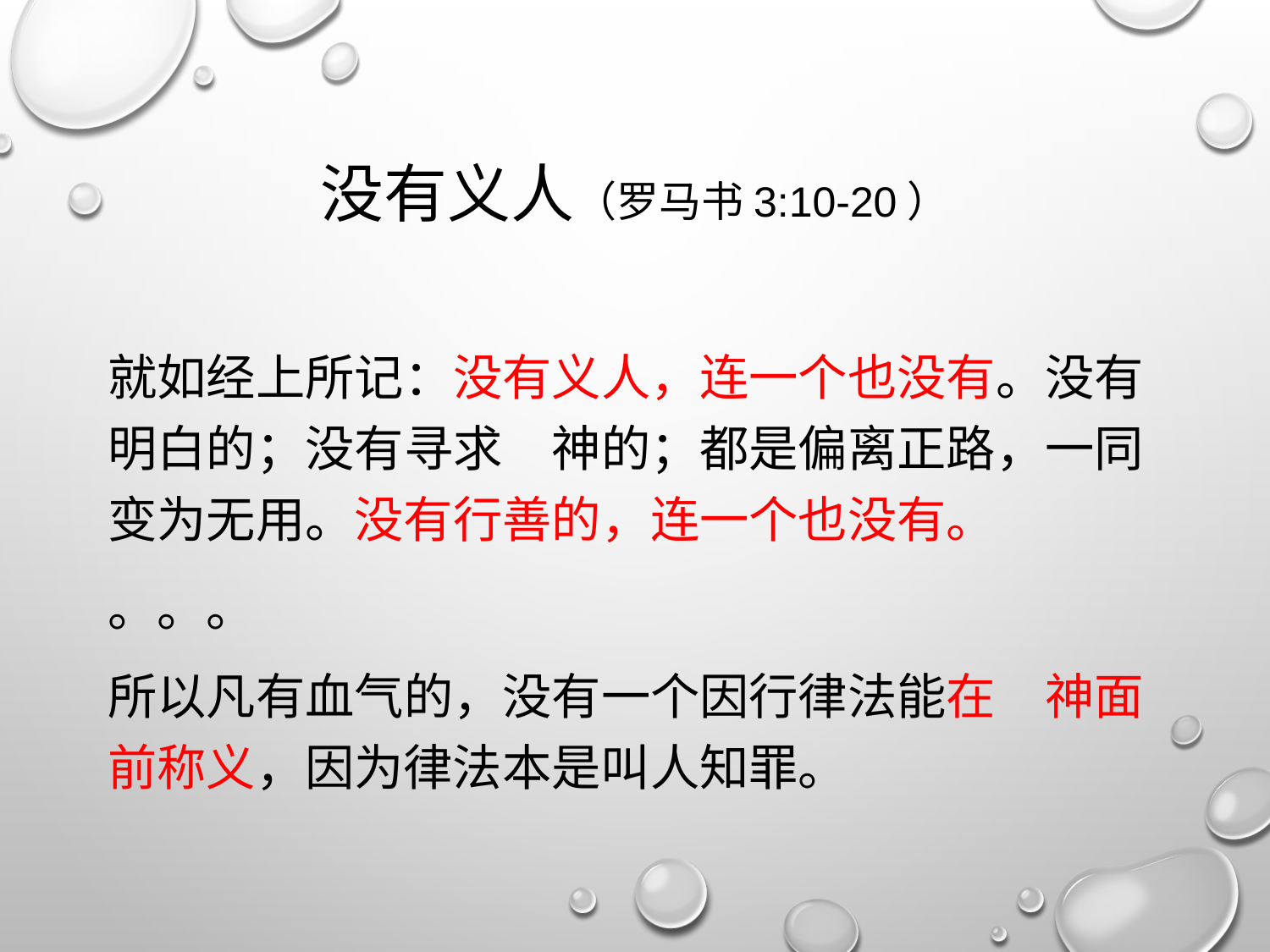

# 没有义人（罗马书3:10-20）
就如经上所记：没有义人，连一个也没有。没有明白的；没有寻求　神的；都是偏离正路，一同变为无用。没有行善的，连一个也没有。
。。。
所以凡有血气的，没有一个因行律法能在　神面前称义，因为律法本是叫人知罪。